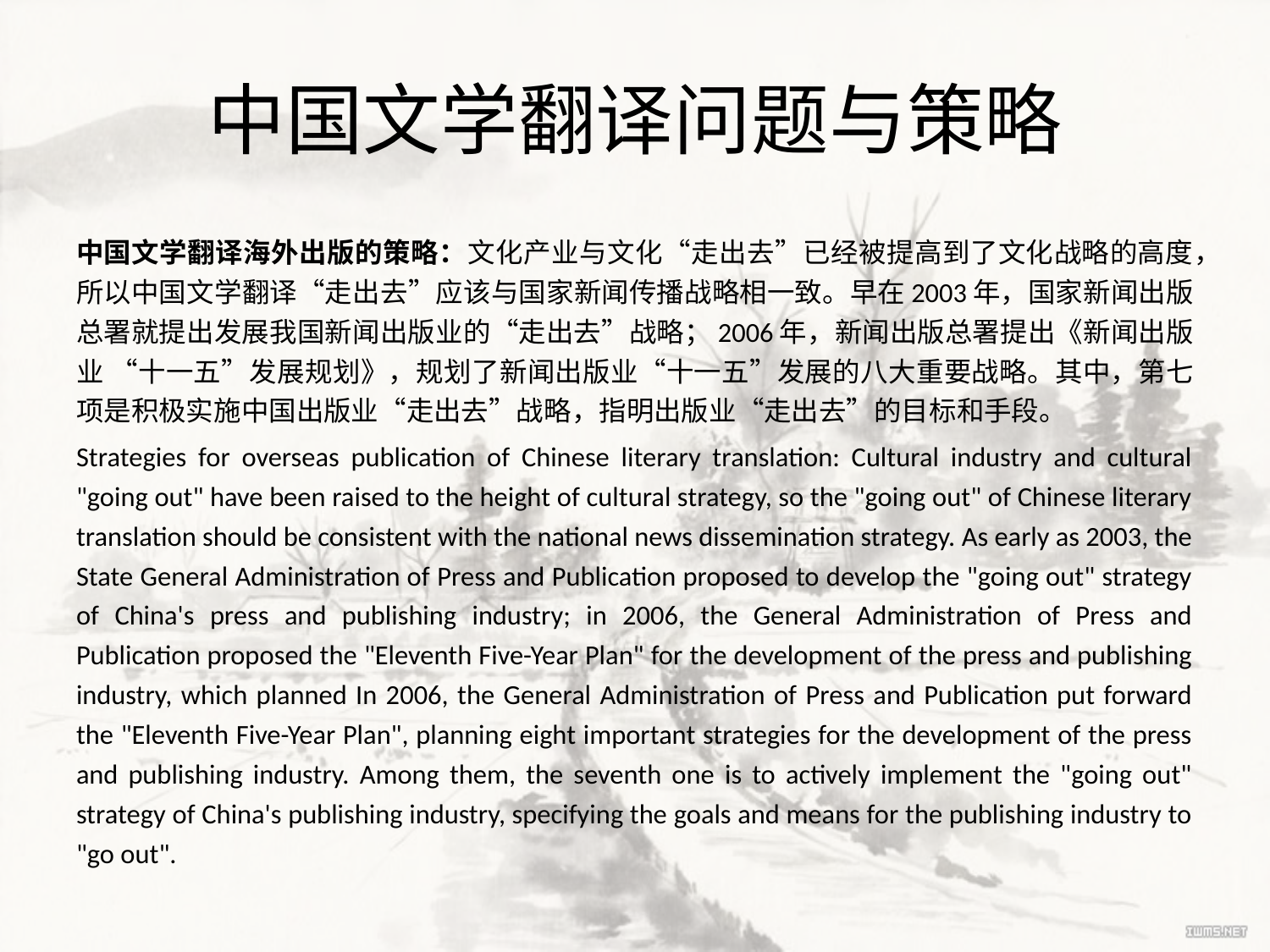

# 中国文学翻译问题与策略
中国文学翻译海外出版的策略：文化产业与文化“走出去”已经被提高到了文化战略的高度，所以中国文学翻译“走出去”应该与国家新闻传播战略相一致。早在2003年，国家新闻出版总署就提出发展我国新闻出版业的“走出去”战略；2006年，新闻出版总署提出《新闻出版业 “十一五”发展规划》，规划了新闻出版业“十一五”发展的八大重要战略。其中，第七项是积极实施中国出版业“走出去”战略，指明出版业“走出去”的目标和手段。
Strategies for overseas publication of Chinese literary translation: Cultural industry and cultural "going out" have been raised to the height of cultural strategy, so the "going out" of Chinese literary translation should be consistent with the national news dissemination strategy. As early as 2003, the State General Administration of Press and Publication proposed to develop the "going out" strategy of China's press and publishing industry; in 2006, the General Administration of Press and Publication proposed the "Eleventh Five-Year Plan" for the development of the press and publishing industry, which planned In 2006, the General Administration of Press and Publication put forward the "Eleventh Five-Year Plan", planning eight important strategies for the development of the press and publishing industry. Among them, the seventh one is to actively implement the "going out" strategy of China's publishing industry, specifying the goals and means for the publishing industry to "go out".